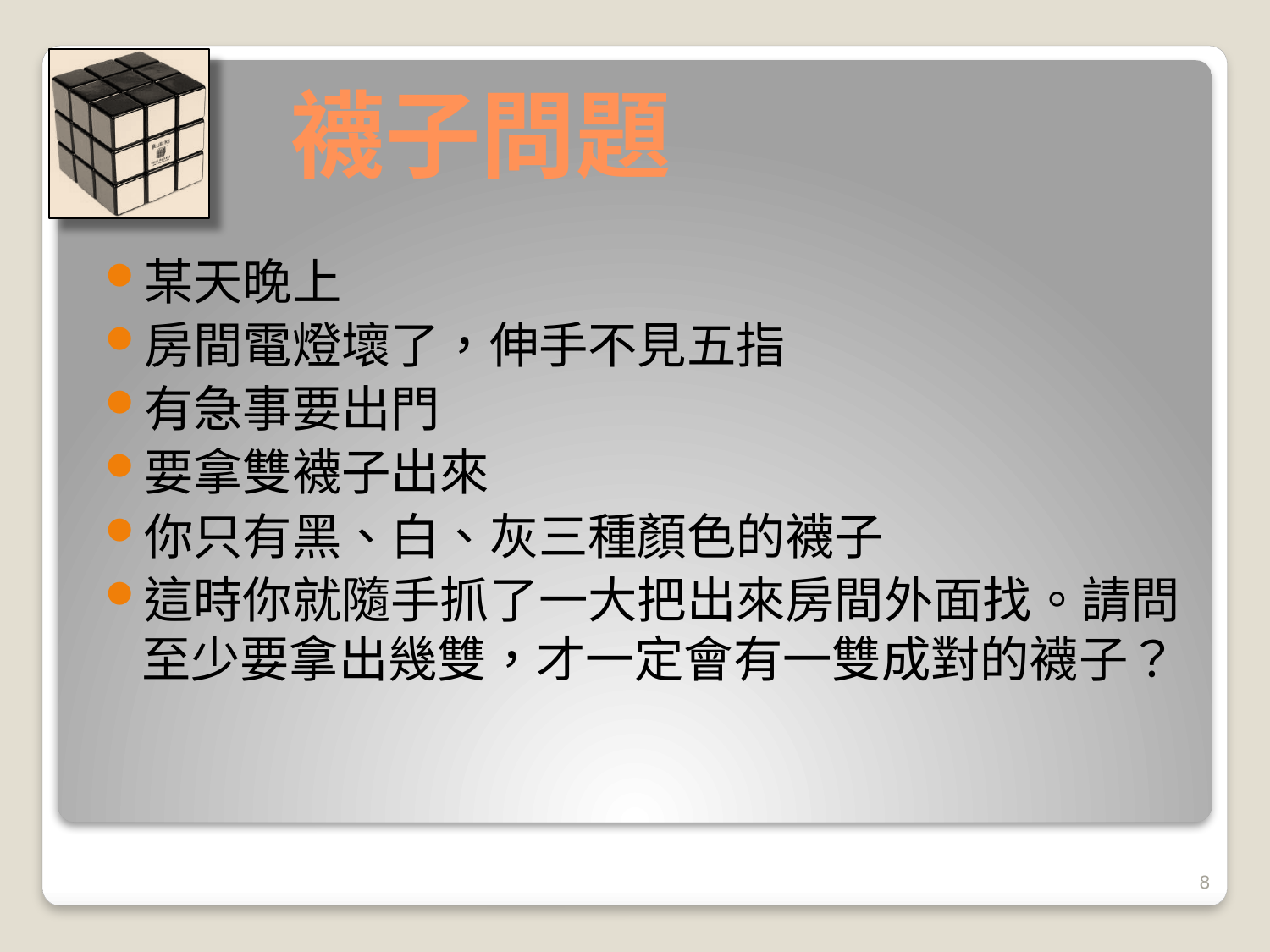

# 襪子問題
某天晚上
房間電燈壞了，伸手不見五指
有急事要出門
要拿雙襪子出來
你只有黑、白、灰三種顏色的襪子
這時你就隨手抓了一大把出來房間外面找。請問至少要拿出幾雙，才一定會有一雙成對的襪子？
8